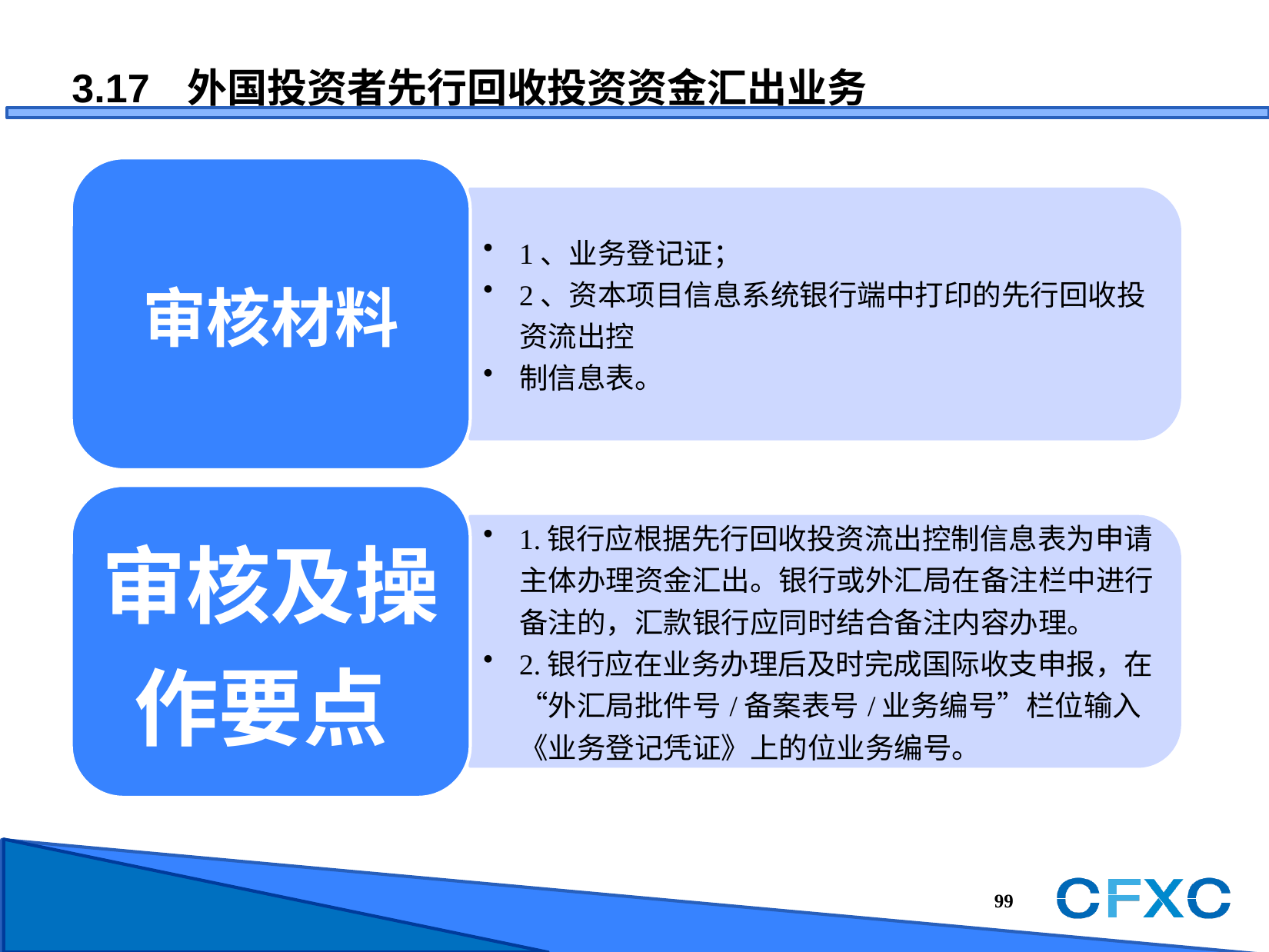

3.17	外国投资者先行回收投资资金汇出业务
审核材料
1、业务登记证；
审核及操作要点
1.银行应根据先行回收投资流出控制信息表为申请主体办理资金汇出。银行或外汇局在备注栏中进行备注的，汇款银行应同时结合备注内容办理。
2、资本项目信息系统银行端中打印的先行回收投资流出控
制信息表。
2.银行应在业务办理后及时完成国际收支申报，在“外汇局批件号/备案表号/业务编号”栏位输入《业务登记凭证》上的位业务编号。
99